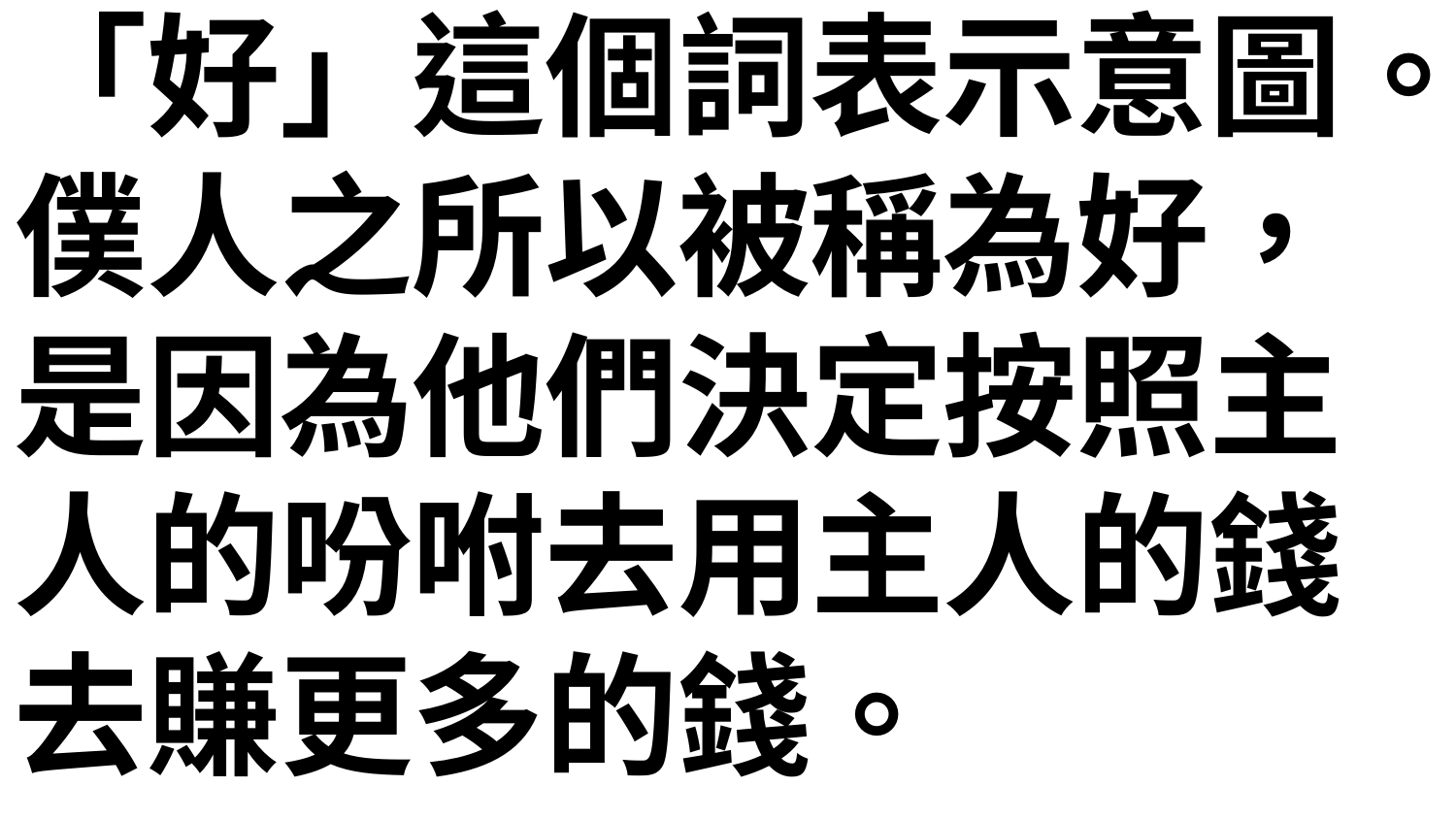

「好」這個詞表示意圖。僕人之所以被稱為好，是因為他們決定按照主人的吩咐去用主人的錢去賺更多的錢。